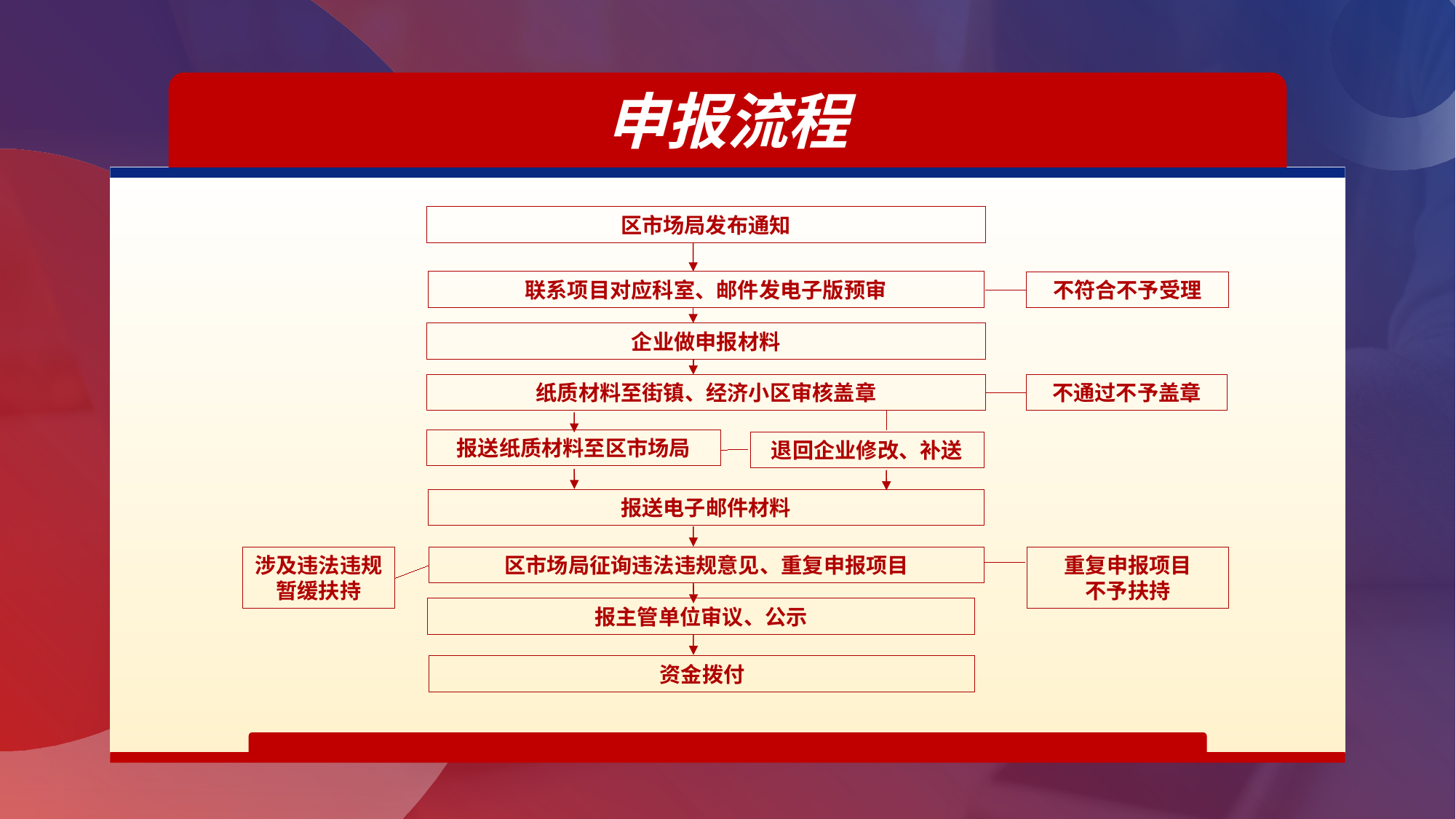

申报流程

区市场局发布通知

联系项目对应科室、邮件发电子版预审

企业做申报材料
纸质材料至街镇、经济小区审核盖章
不通过不予盖章

报送纸质材料至区市场局
退回企业修改、补送
报送电子邮件材料
涉及违法违规暂缓扶持
区市场局征询违法违规意见、重复申报项目
报主管单位审议、公示
资金拨付
不符合不予受理

重复申报项目
不予扶持